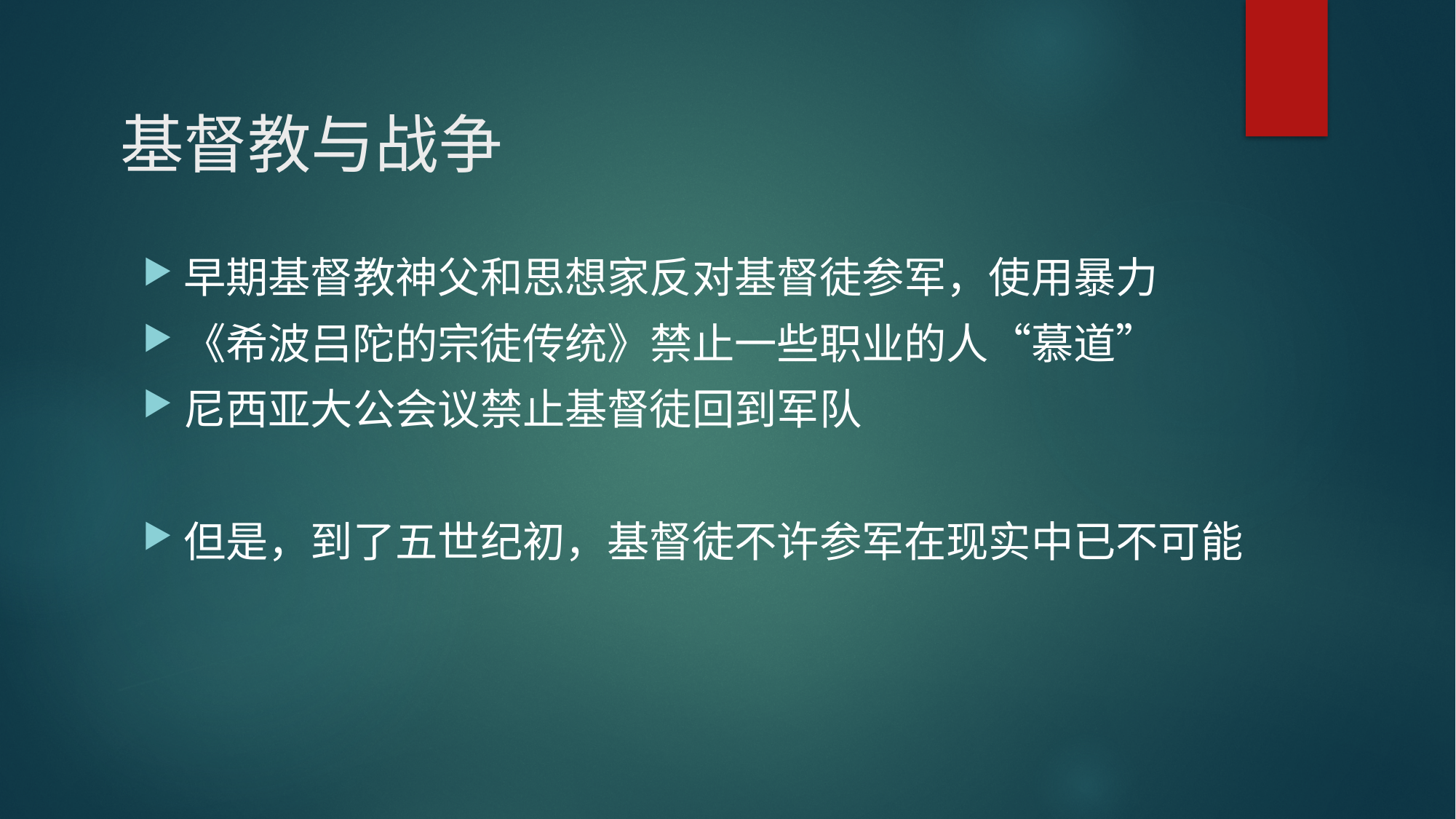

# 基督教与战争
早期基督教神父和思想家反对基督徒参军，使用暴力
《希波吕陀的宗徒传统》禁止一些职业的人“慕道”
尼西亚大公会议禁止基督徒回到军队

但是，到了五世纪初，基督徒不许参军在现实中已不可能